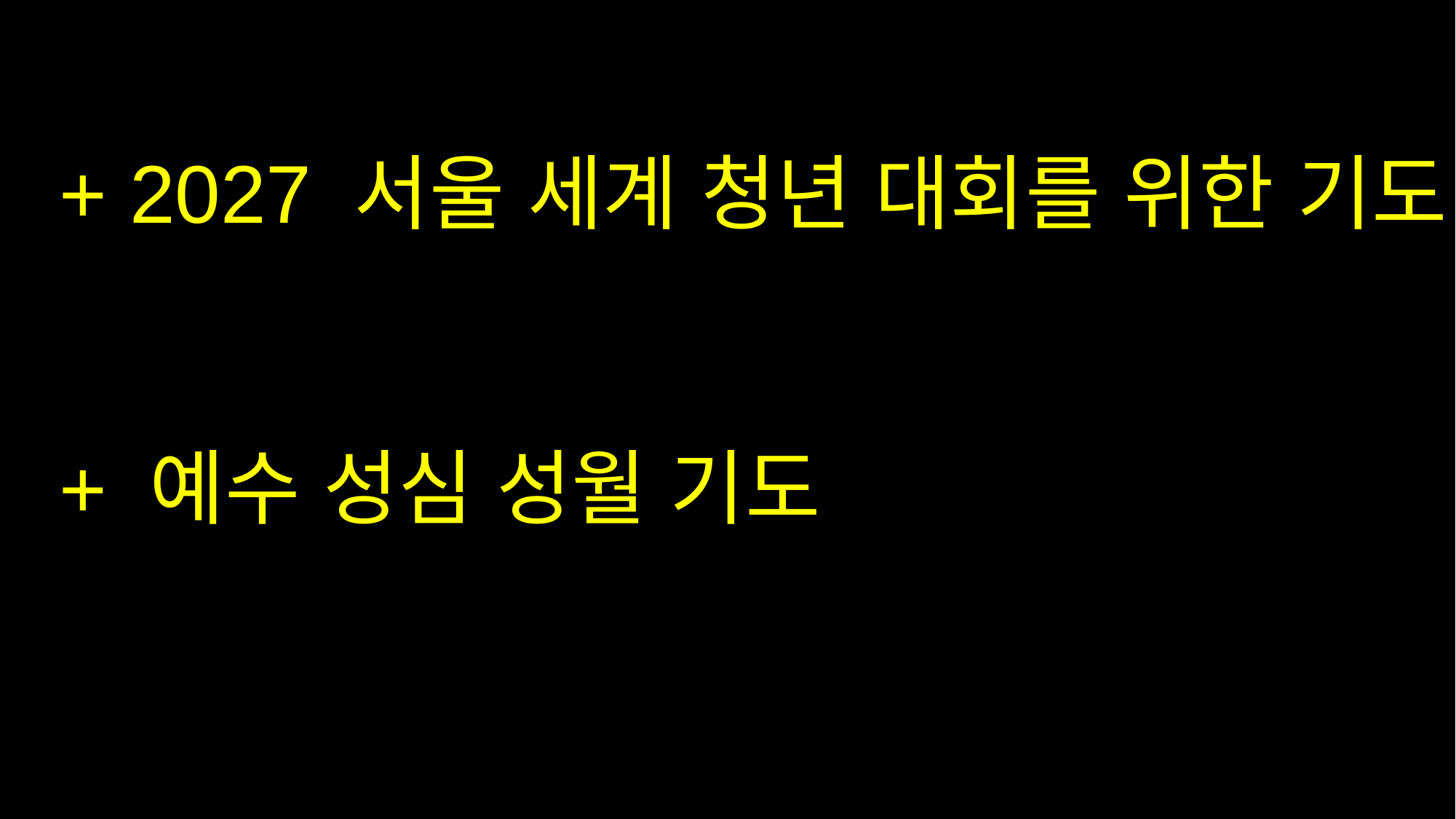

#

+ 2027 서울 세계 청년 대회를 위한 기도

+ 예수 성심 성월 기도